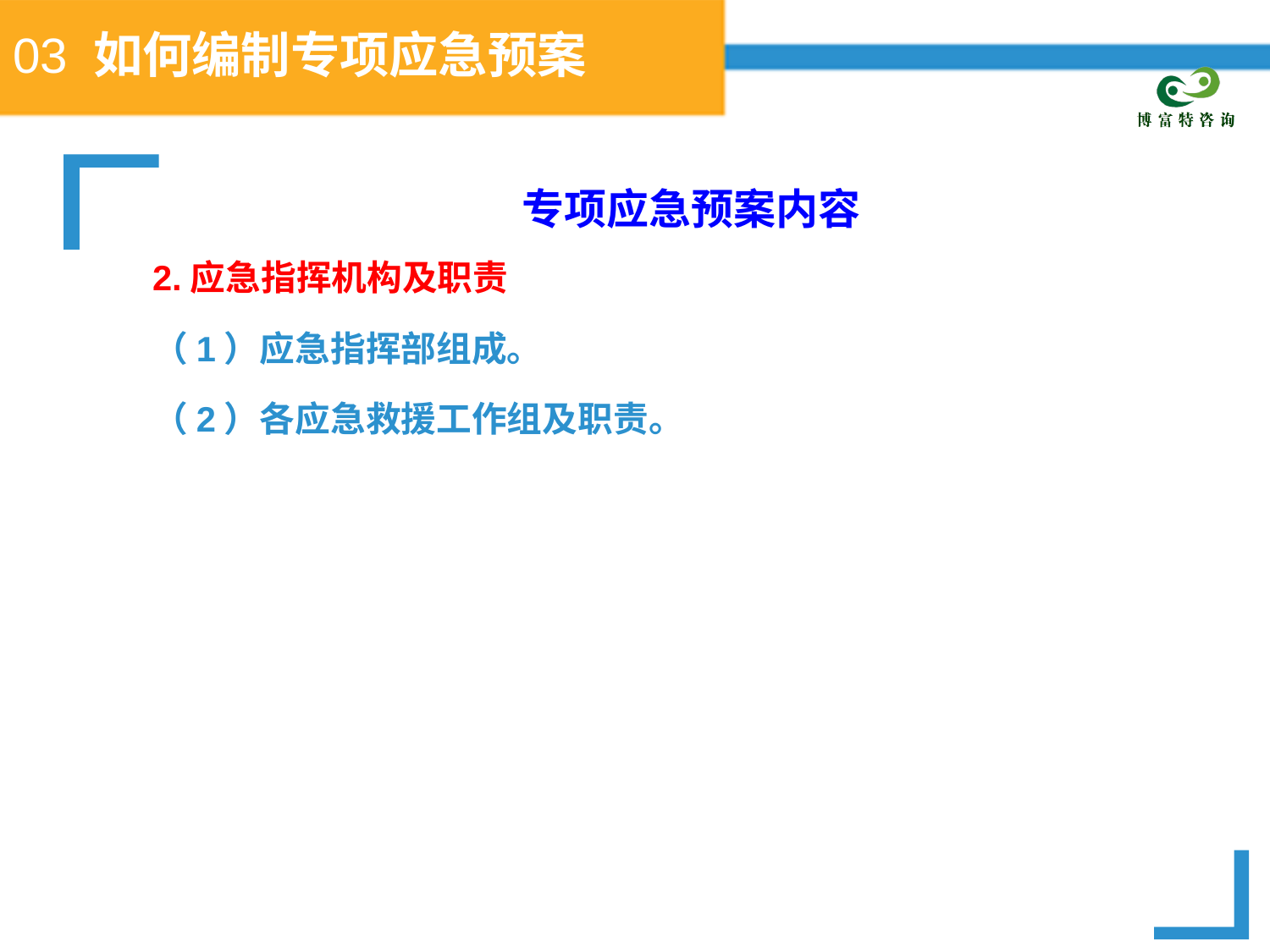

# 03 如何编制专项应急预案

专项应急预案内容
2.应急指挥机构及职责
（1）应急指挥部组成。
（2）各应急救援工作组及职责。